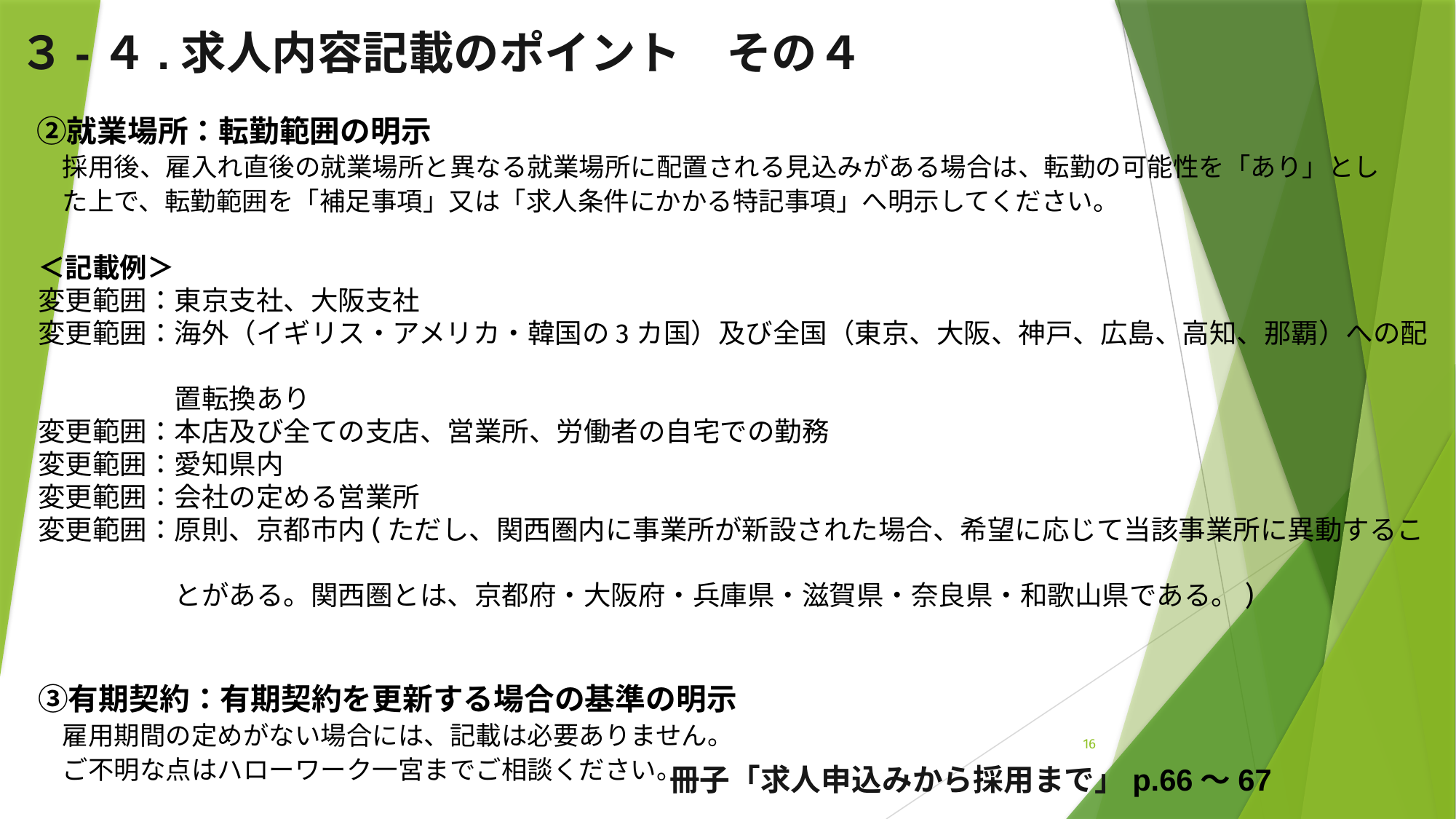

３-４.求人内容記載のポイント　その４

　②就業場所：転勤範囲の明示
　　採用後、雇入れ直後の就業場所と異なる就業場所に配置される見込みがある場合は、転勤の可能性を「あり」とし
　　た上で、転勤範囲を「補足事項」又は「求人条件にかかる特記事項」へ明示してください。

　＜記載例＞
　変更範囲：東京支社、大阪支社
　変更範囲：海外（イギリス・アメリカ・韓国の3カ国）及び全国（東京、大阪、神戸、広島、高知、那覇）への配
　　　　　　置転換あり
　変更範囲：本店及び全ての支店、営業所、労働者の自宅での勤務
　変更範囲：愛知県内
　変更範囲：会社の定める営業所
　変更範囲：原則、京都市内(ただし、関西圏内に事業所が新設された場合、希望に応じて当該事業所に異動するこ
　　　　　　とがある。関西圏とは、京都府・大阪府・兵庫県・滋賀県・奈良県・和歌山県である。)

　③有期契約：有期契約を更新する場合の基準の明示
　　雇用期間の定めがない場合には、記載は必要ありません。
　　ご不明な点はハローワーク一宮までご相談ください。

16
冊子「求人申込みから採用まで」p.66～67